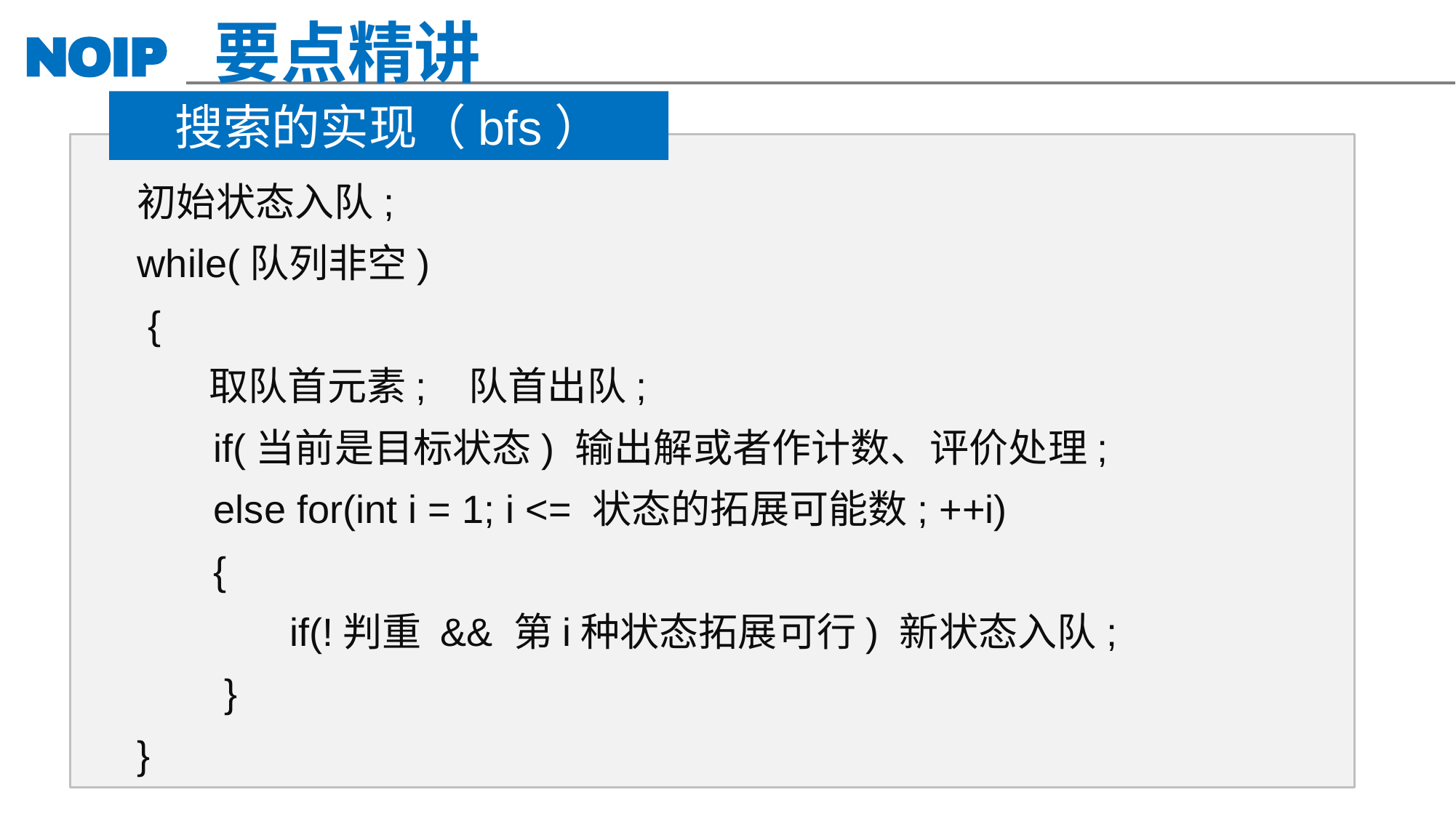

要点精讲
搜索的实现（bfs）

初始状态入队;
while(队列非空)
 {
       取队首元素;   队首出队;
       if(当前是目标状态) 输出解或者作计数、评价处理;
       else for(int i = 1; i <= 状态的拓展可能数; ++i)
       {
              if(!判重 && 第i种状态拓展可行) 新状态入队;
        }
}